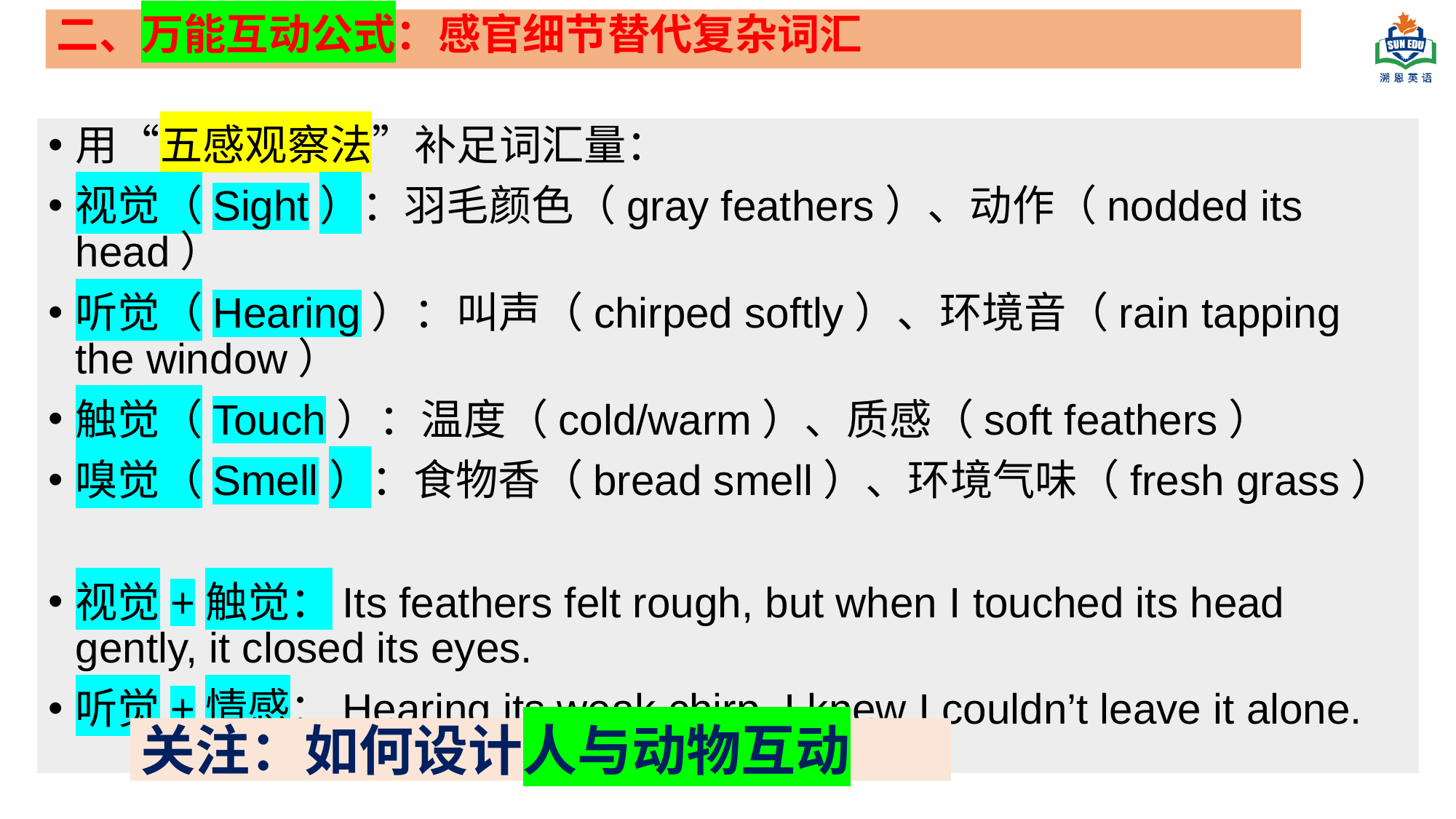

# 二、万能互动公式：感官细节替代复杂词汇
用“五感观察法”补足词汇量：
视觉（Sight）：羽毛颜色（gray feathers）、动作（nodded its head）
听觉（Hearing）：叫声（chirped softly）、环境音（rain tapping the window）
触觉（Touch）：温度（cold/warm）、质感（soft feathers）
嗅觉（Smell）：食物香（bread smell）、环境气味（fresh grass）

视觉+触觉：Its feathers felt rough, but when I touched its head gently, it closed its eyes.
听觉+情感：Hearing its weak chirp, I knew I couldn’t leave it alone.

关注：如何设计人与动物互动